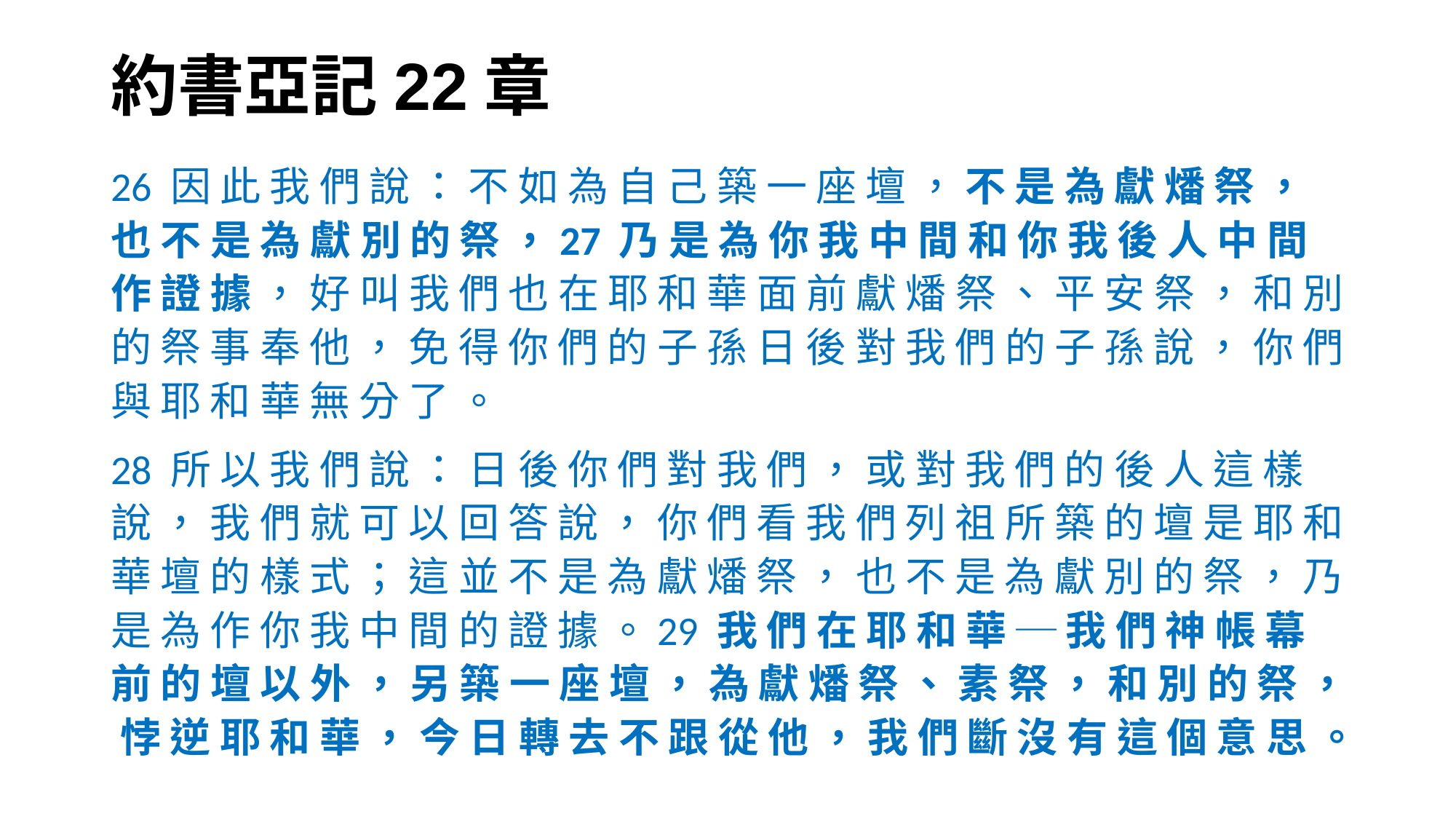

# 約書亞記22章
26 因 此 我 們 說 ： 不 如 為 自 己 築 一 座 壇 ， 不 是 為 獻 燔 祭 ， 也 不 是 為 獻 別 的 祭 ，27 乃 是 為 你 我 中 間 和 你 我 後 人 中 間 作 證 據 ， 好 叫 我 們 也 在 耶 和 華 面 前 獻 燔 祭 、 平 安 祭 ， 和 別 的 祭 事 奉 他 ， 免 得 你 們 的 子 孫 日 後 對 我 們 的 子 孫 說 ， 你 們 與 耶 和 華 無 分 了 。
28 所 以 我 們 說 ： 日 後 你 們 對 我 們 ， 或 對 我 們 的 後 人 這 樣 說 ， 我 們 就 可 以 回 答 說 ， 你 們 看 我 們 列 祖 所 築 的 壇 是 耶 和 華 壇 的 樣 式 ； 這 並 不 是 為 獻 燔 祭 ， 也 不 是 為 獻 別 的 祭 ， 乃 是 為 作 你 我 中 間 的 證 據 。29 我 們 在 耶 和 華 ─ 我 們 神 帳 幕 前 的 壇 以 外 ， 另 築 一 座 壇 ， 為 獻 燔 祭 、 素 祭 ， 和 別 的 祭 ， 悖 逆 耶 和 華 ， 今 日 轉 去 不 跟 從 他 ， 我 們 斷 沒 有 這 個 意 思 。